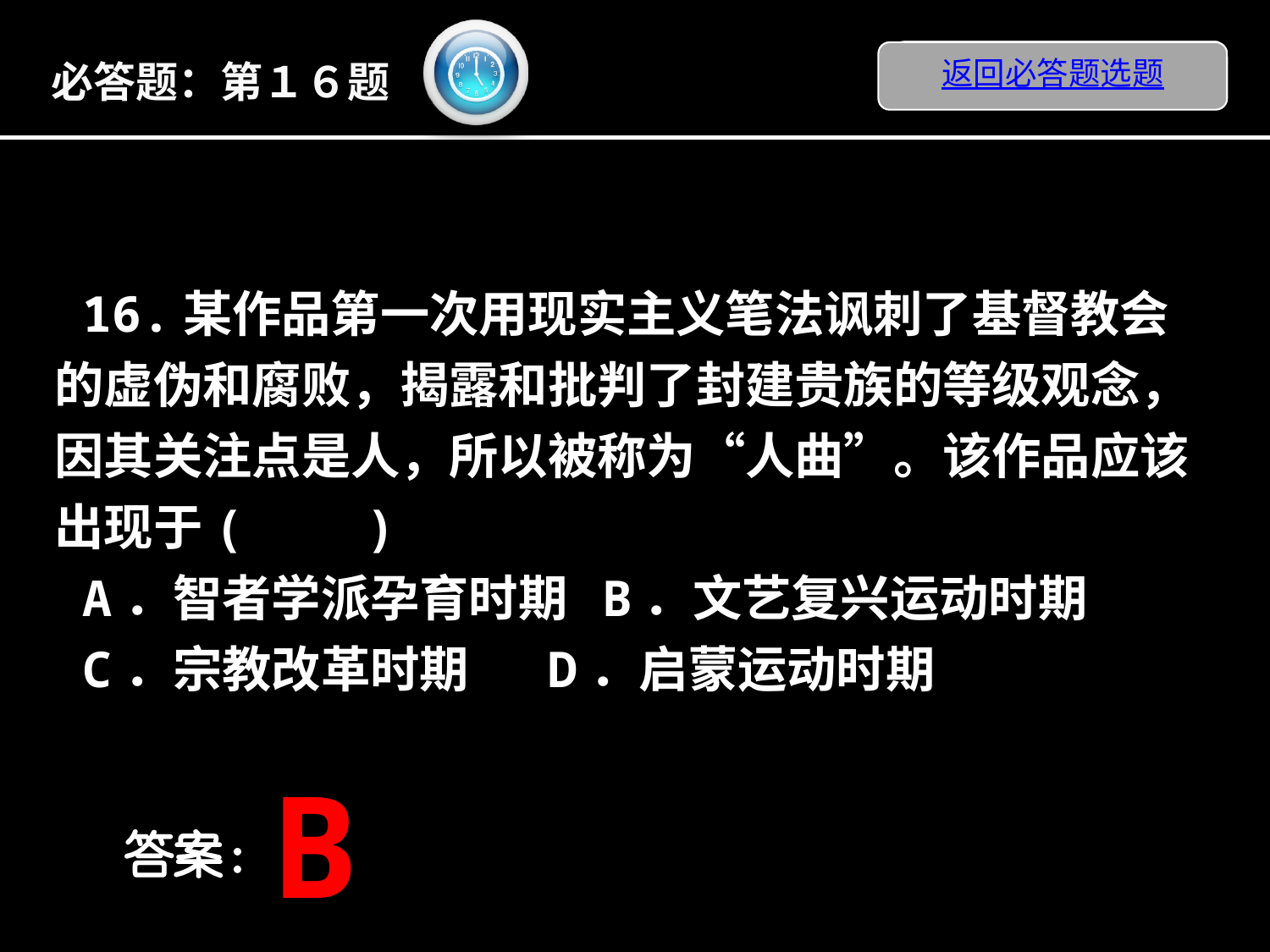

返回必答题选题
必答题：第１６题
16.某作品第一次用现实主义笔法讽刺了基督教会的虚伪和腐败，揭露和批判了封建贵族的等级观念，因其关注点是人，所以被称为“人曲”。该作品应该出现于(　　)
A．智者学派孕育时期  B．文艺复兴运动时期
C．宗教改革时期      D．启蒙运动时期
B